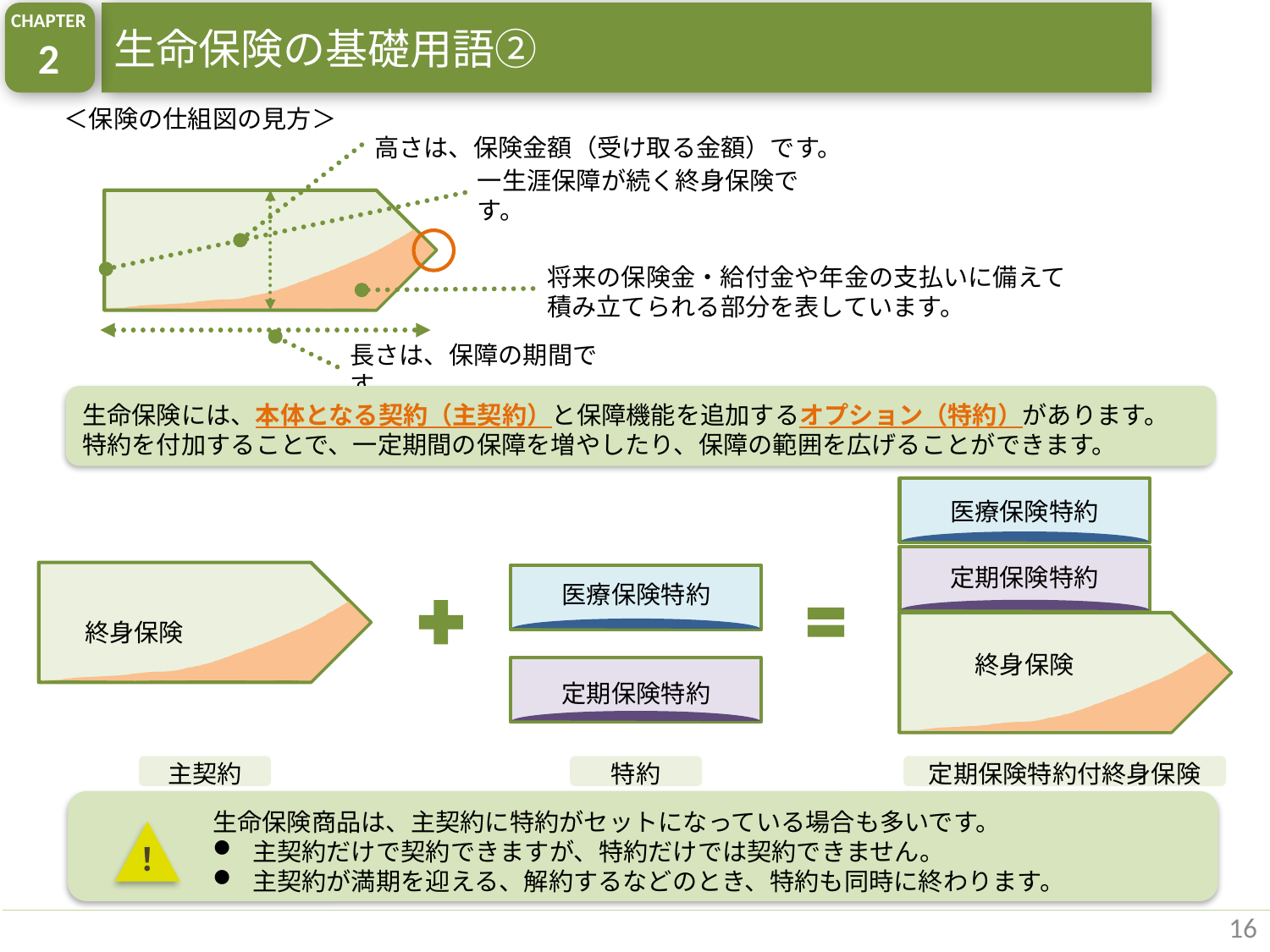

CHAPTER
2
生命保険の基礎用語②
＜保険の仕組図の見方＞
高さは、保険金額（受け取る金額）です。
一生涯保障が続く終身保険です。

将来の保険金・給付金や年金の支払いに備えて積み立てられる部分を表しています。
長さは、保障の期間です。
生命保険には、本体となる契約（主契約）と保障機能を追加するオプション（特約）があります。
特約を付加することで、一定期間の保障を増やしたり、保障の範囲を広げることができます。

医療保険特約
定期保険特約

医療保険特約

終身保険
終身保険

定期保険特約
主契約
特約
定期保険特約付終身保険
	生命保険商品は、主契約に特約がセットになっている場合も多いです。
主契約だけで契約できますが、特約だけでは契約できません。
主契約が満期を迎える、解約するなどのとき、特約も同時に終わります。

！
16